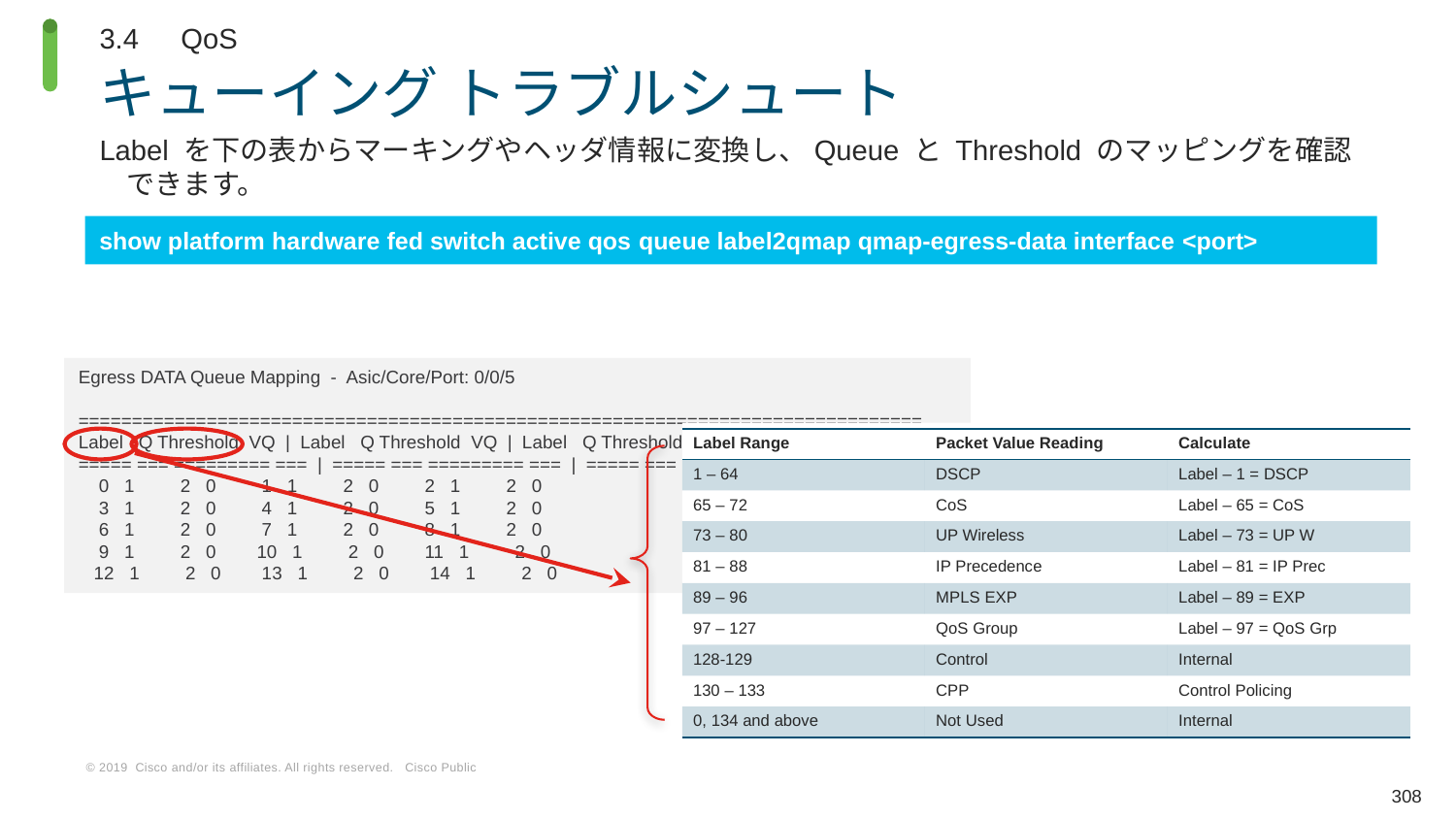

3.4　QoS
# キューイング トラブルシュート
Label を下の表からマーキングやヘッダ情報に変換し、Queue と Threshold のマッピングを確認できます。

show platform hardware fed switch active qos queue label2qmap qmap-egress-data interface <port>
Egress DATA Queue Mapping  -  Asic/Core/Port: 0/0/5

===============================================================================
Label   Q Threshold  VQ  |  Label   Q Threshold  VQ  |  Label   Q Threshold  VQ
===== === ========= ===  |  ===== === ========= ===  |  ===== === ========= ===
    0   1         2   0         1   1         2   0         2   1         2   0
    3   1         2   0         4   1         2   0         5   1         2   0
    6   1         2   0         7   1         2   0         8   1         2   0
    9   1         2   0        10   1         2   0        11   1         2   0
   12   1         2   0        13   1         2   0        14   1         2   0

| Label Range | Packet Value Reading | Calculate |
| --- | --- | --- |
| 1 – 64 | DSCP | Label – 1 = DSCP |
| 65 – 72 | CoS | Label – 65 = CoS |
| 73 – 80 | UP Wireless | Label – 73 = UP W |
| 81 – 88 | IP Precedence | Label – 81 = IP Prec |
| 89 – 96 | MPLS EXP | Label – 89 = EXP |
| 97 – 127 | QoS Group | Label – 97 = QoS Grp |
| 128-129 | Control | Internal |
| 130 – 133 | CPP | Control Policing |
| 0, 134 and above | Not Used | Internal |

308